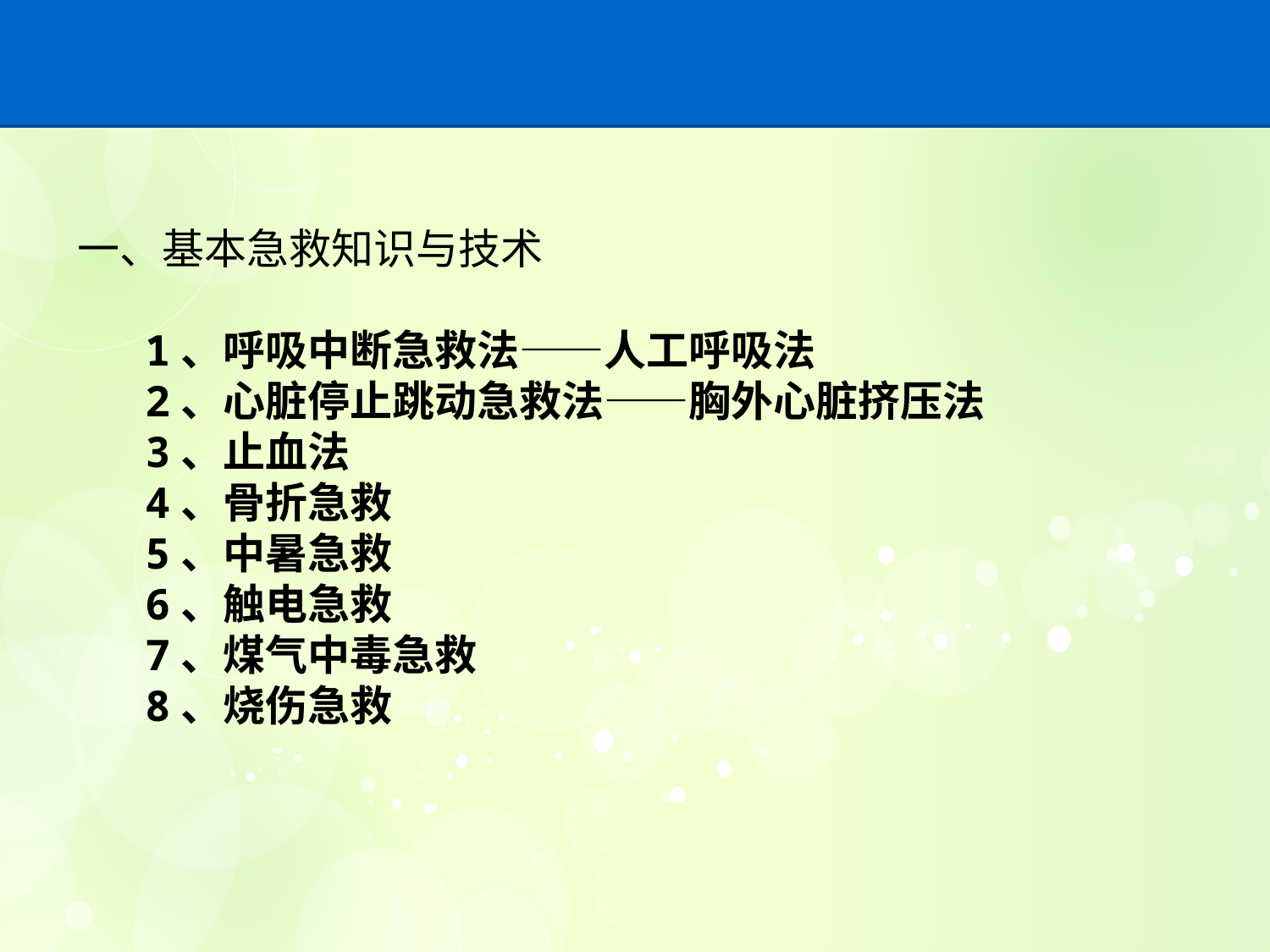

# 一、基本急救知识与技术 1、呼吸中断急救法——人工呼吸法 2、心脏停止跳动急救法——胸外心脏挤压法 3、止血法 4、骨折急救 5、中暑急救 6、触电急救 7、煤气中毒急救 8、烧伤急救